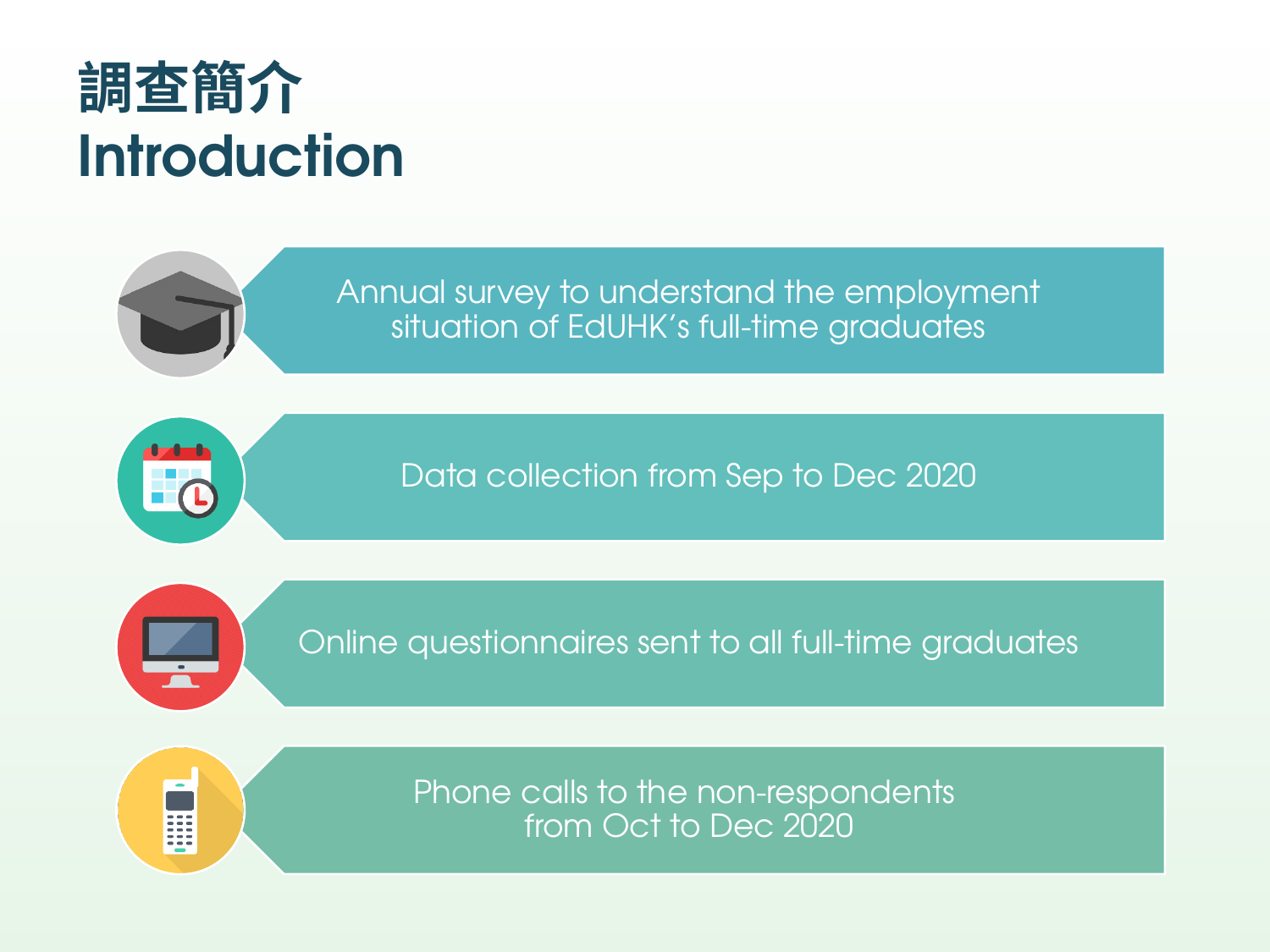

# 調查簡介 Introduction
Annual survey to understand the employment situation of EdUHK’s full-time graduates
Data collection from Sep to Dec 2020
Online questionnaires sent to all full-time graduates
Phone calls to the non-respondents
from Oct to Dec 2020